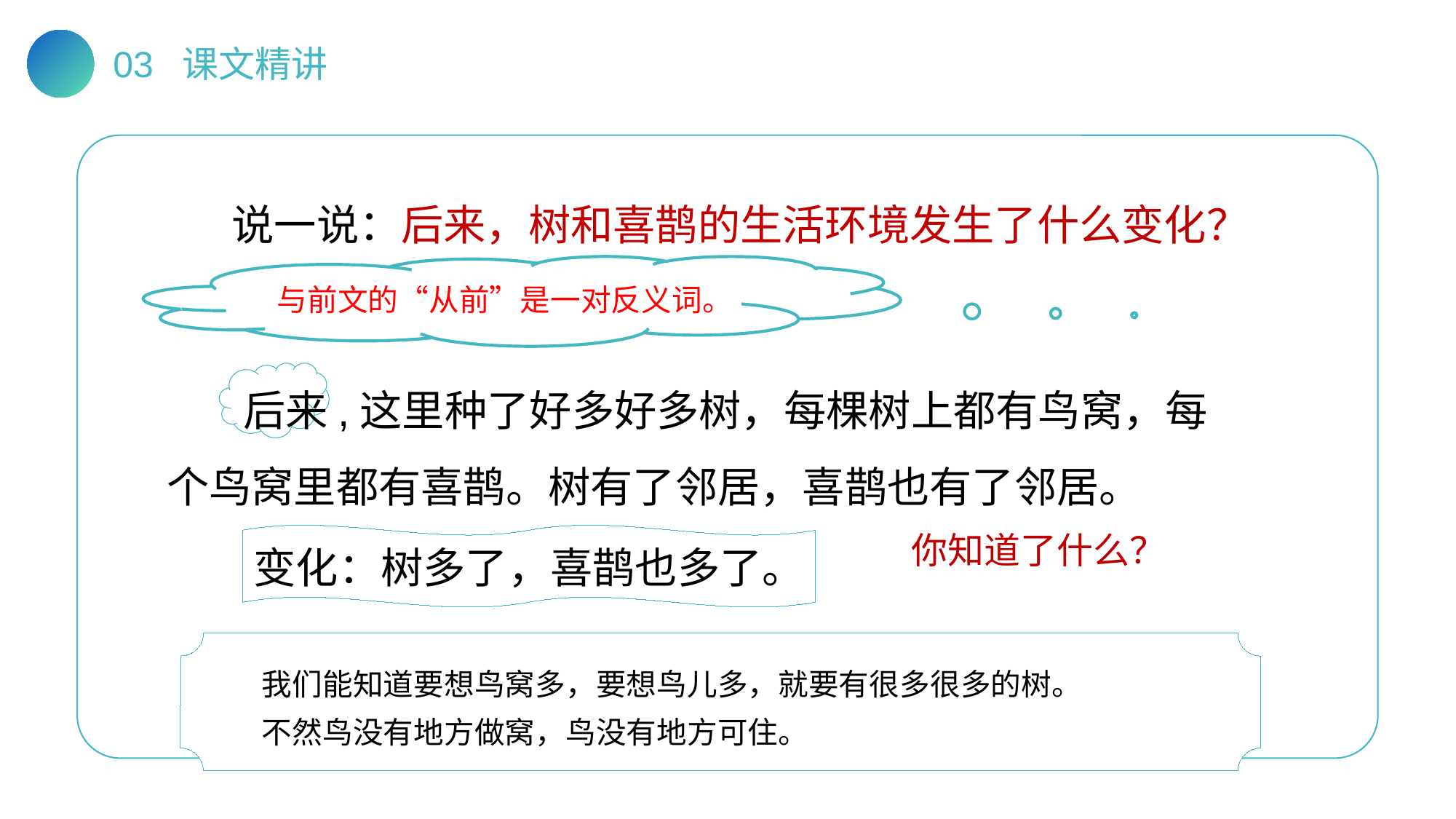

03  课文精讲

说一说：后来，树和喜鹊的生活环境发生了什么变化？
  与前文的“从前”是一对反义词。
       后来,这里种了好多好多树，每棵树上都有鸟窝，每个鸟窝里都有喜鹊。树有了邻居，喜鹊也有了邻居。

你知道了什么？
变化：树多了，喜鹊也多了。
       我们能知道要想鸟窝多，要想鸟儿多，就要有很多很多的树。
       不然鸟没有地方做窝，鸟没有地方可住。